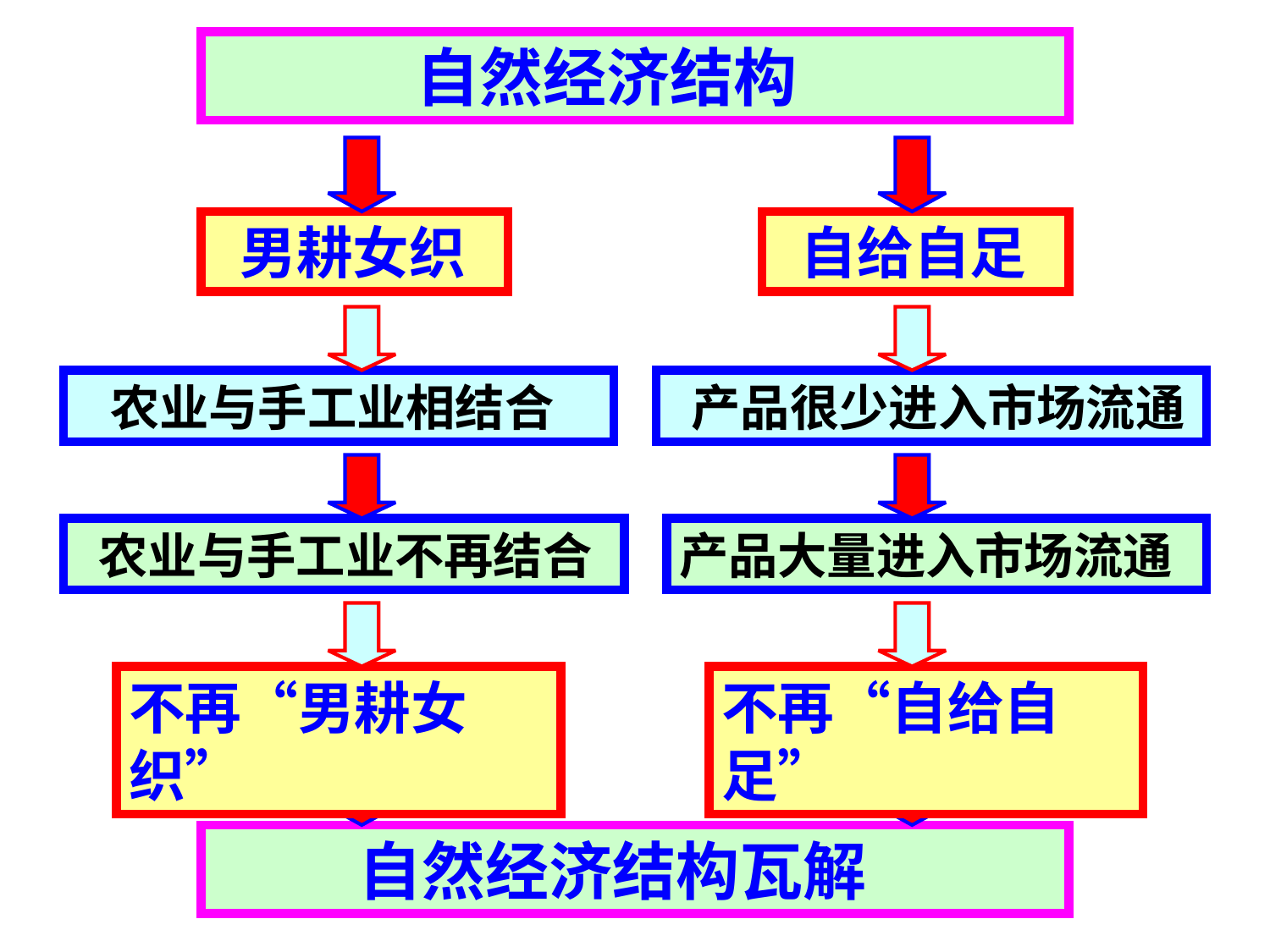

自然经济结构

 男耕女织
 自给自足

  农业与手工业相结合
 产品很少进入市场流通

 农业与手工业不再结合
产品大量进入市场流通

不再“男耕女织”
不再“自给自足”

         自然经济结构瓦解